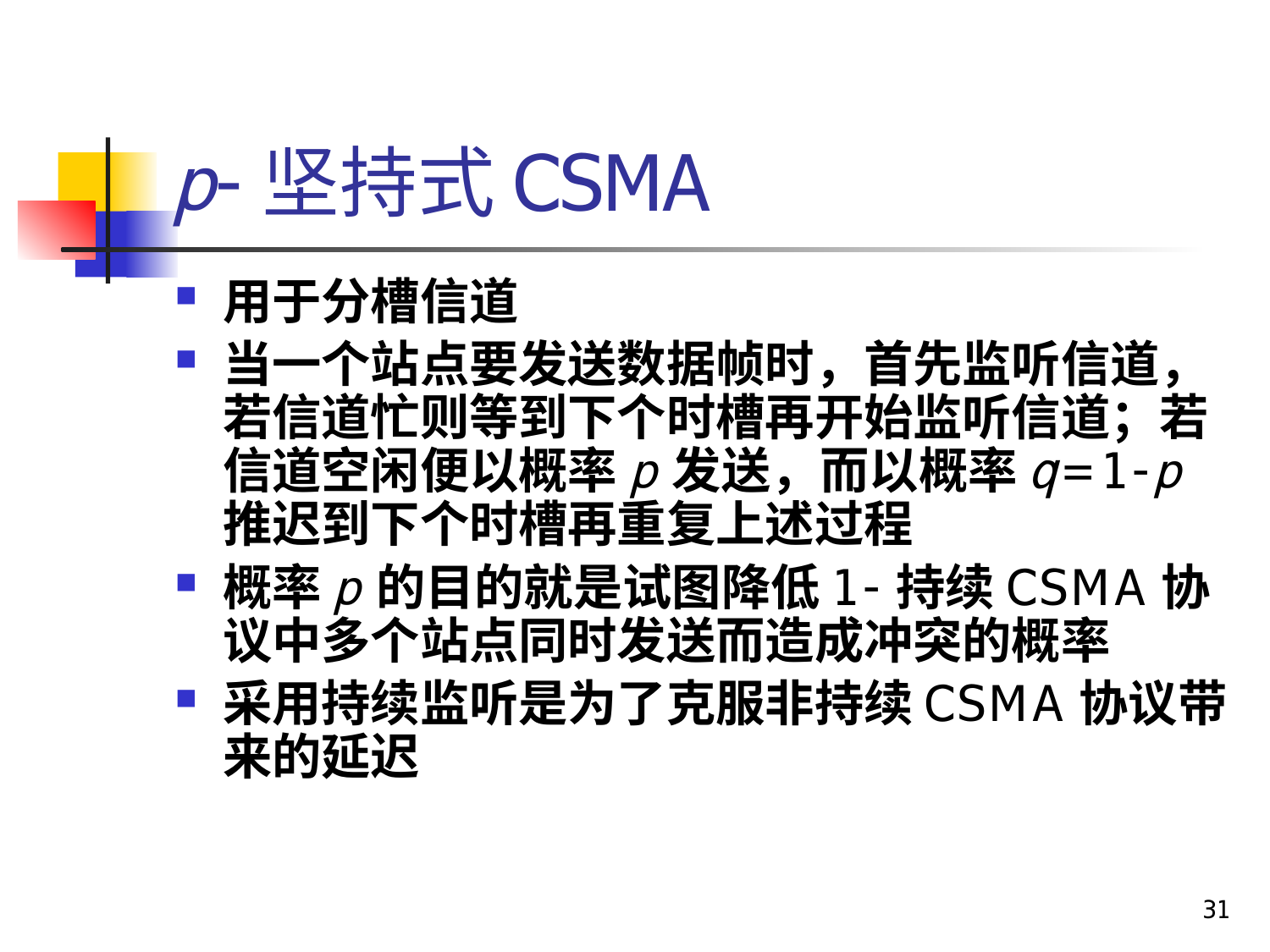

# p-坚持式CSMA
用于分槽信道
当一个站点要发送数据帧时，首先监听信道，若信道忙则等到下个时槽再开始监听信道；若信道空闲便以概率p发送，而以概率q=1-p推迟到下个时槽再重复上述过程
概率p的目的就是试图降低1-持续CSMA协议中多个站点同时发送而造成冲突的概率
采用持续监听是为了克服非持续CSMA协议带来的延迟
31